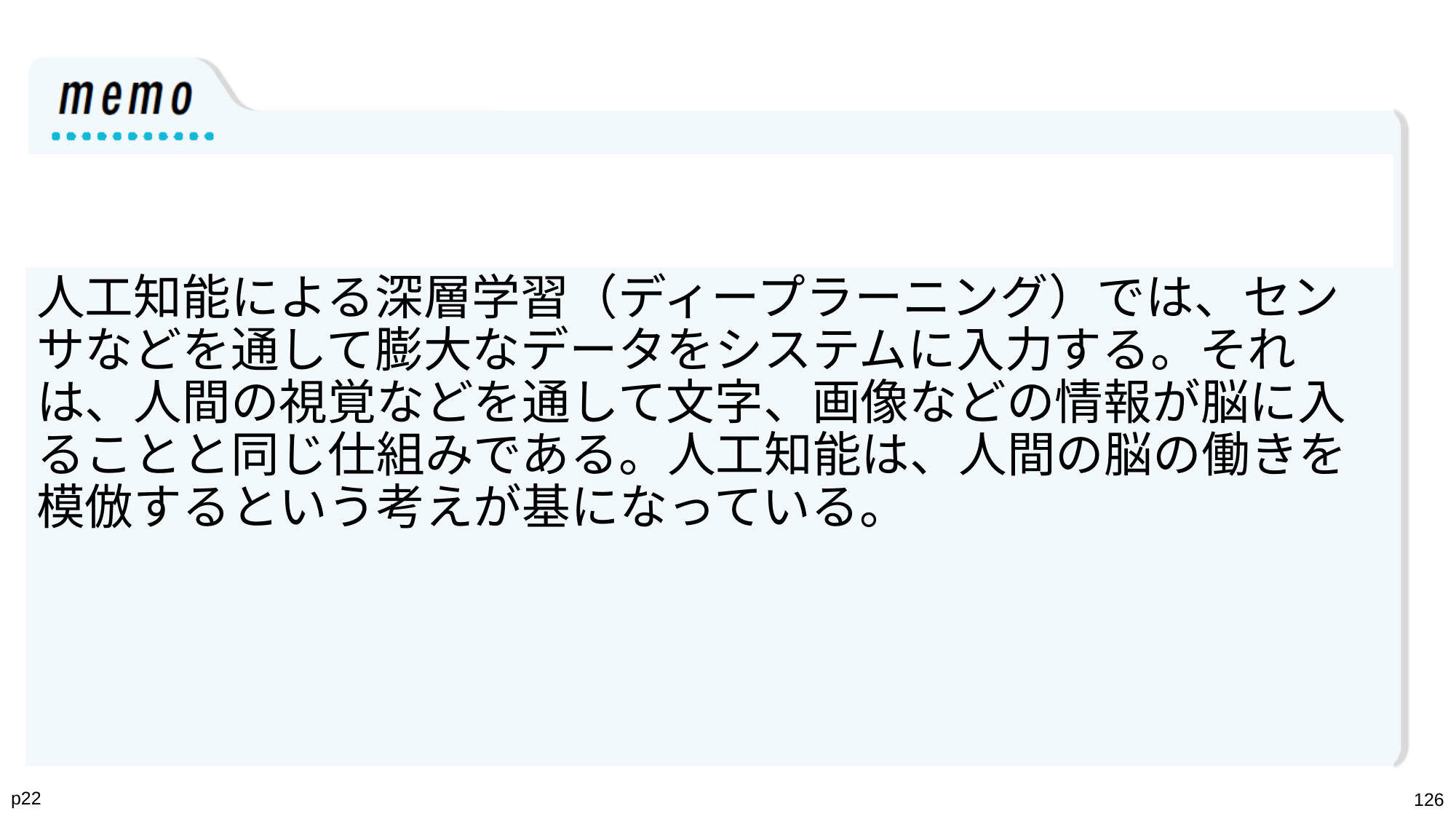

人工知能による深層学習（ディープラーニング）では、センサなどを通して膨大なデータをシステムに入力する。それは、人間の視覚などを通して文字、画像などの情報が脳に入ることと同じ仕組みである。人工知能は、人間の脳の働きを模倣するという考えが基になっている。
p22
126